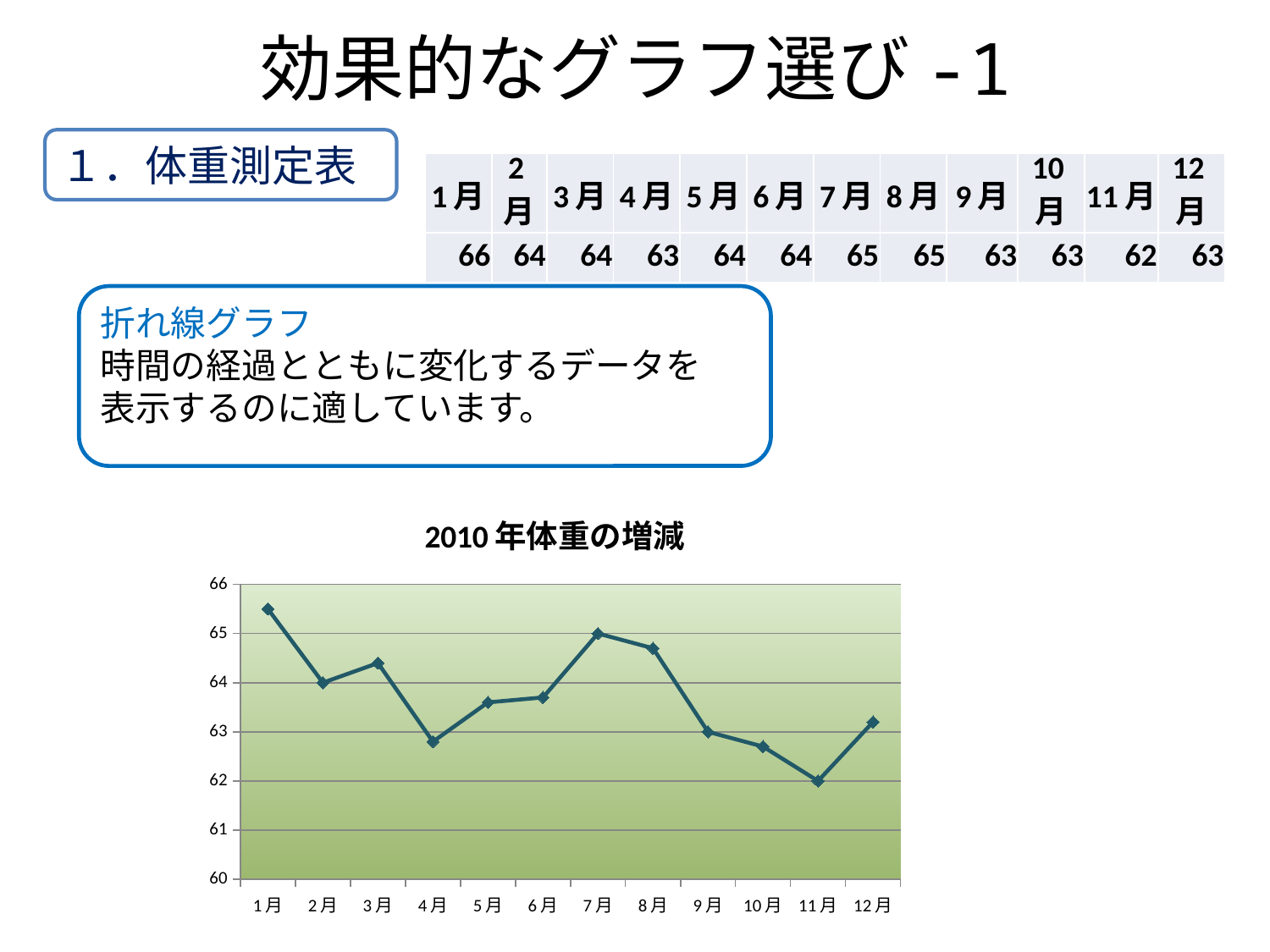

# 効果的なグラフ選び-1
１．体重測定表
| 1月 | 2月 | 3月 | 4月 | 5月 | 6月 | 7月 | 8月 | 9月 | 10月 | 11月 | 12月 |
| --- | --- | --- | --- | --- | --- | --- | --- | --- | --- | --- | --- |
| 66 | 64 | 64 | 63 | 64 | 64 | 65 | 65 | 63 | 63 | 62 | 63 |
折れ線グラフ
時間の経過とともに変化するデータを
表示するのに適しています。

### Chart: 2010年体重の増減

| Category |  |
|---|---|
| 1月 | 65.5 |
| 2月 | 64.0 |
| 3月 | 64.4 |
| 4月 | 62.8 |
| 5月 | 63.6 |
| 6月 | 63.7 |
| 7月 | 65.0 |
| 8月 | 64.7 |
| 9月 | 63.0 |
| 10月 | 62.7 |
| 11月 | 62.0 |
| 12月 | 63.2 |